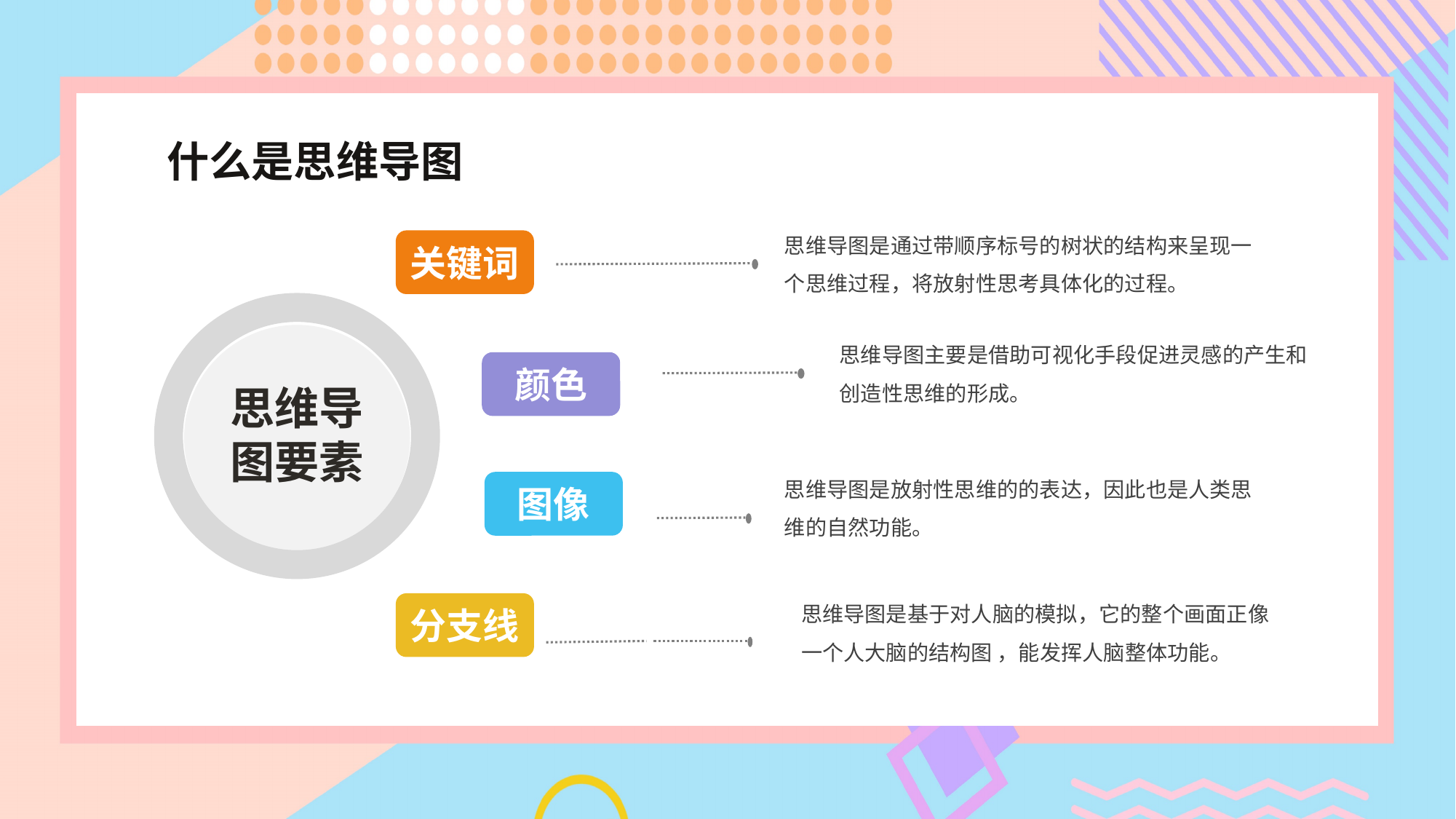

什么是思维导图
思维导图是通过带顺序标号的树状的结构来呈现一个思维过程，将放射性思考具体化的过程。
关键词

思维导图要素
思维导图主要是借助可视化手段促进灵感的产生和创造性思维的形成。
颜色

思维导图是放射性思维的的表达，因此也是人类思维的自然功能。
图像

思维导图是基于对人脑的模拟，它的整个画面正像一个人大脑的结构图 ，能发挥人脑整体功能。
分支线